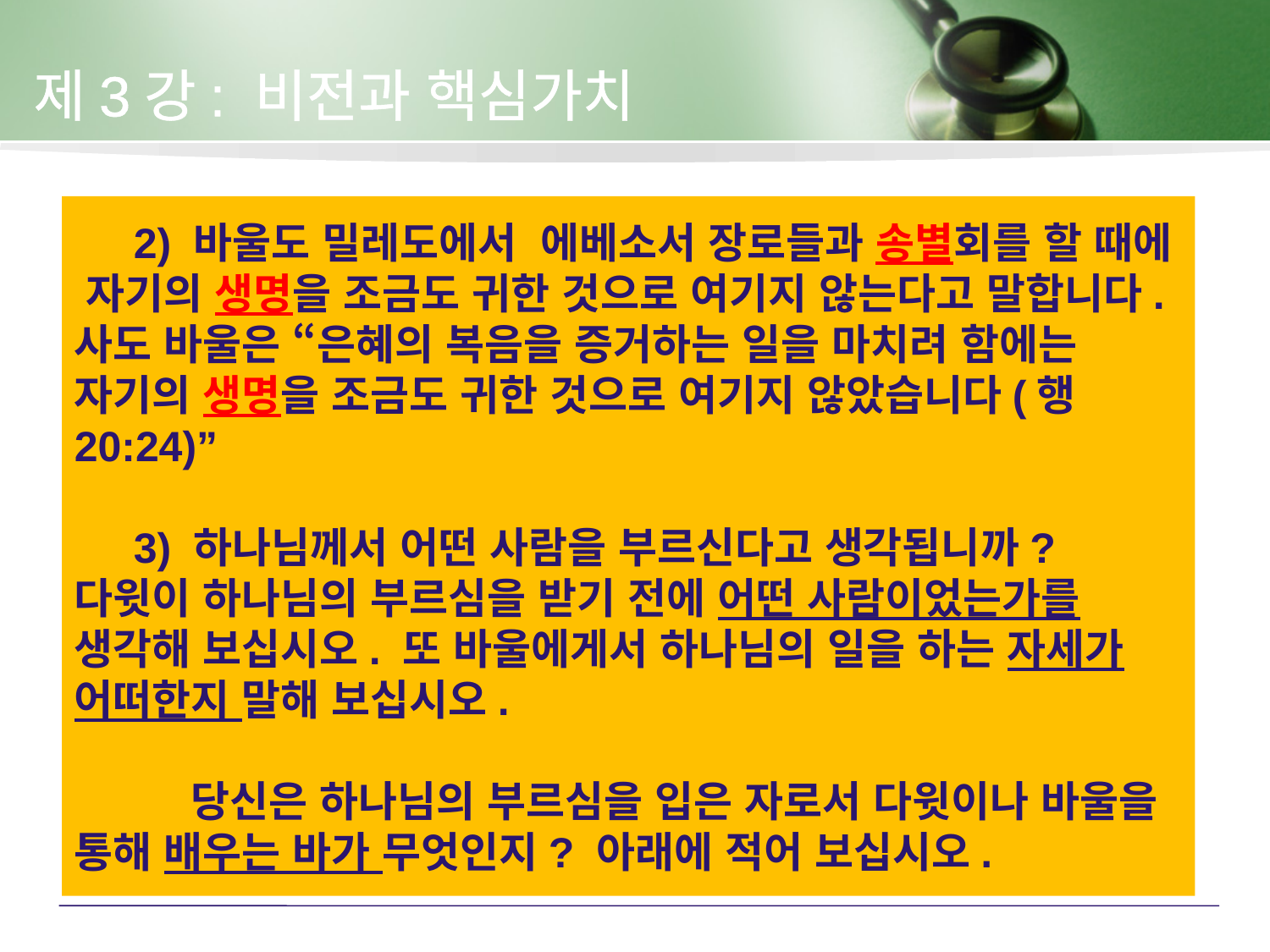

제3강: 비전과 핵심가치

     2) 바울도 밀레도에서  에베소서 장로들과 송별회를 할 때에  자기의 생명을 조금도 귀한 것으로 여기지 않는다고 말합니다. 사도 바울은 “은혜의 복음을 증거하는 일을 마치려 함에는 자기의 생명을 조금도 귀한 것으로 여기지 않았습니다(행 20:24)”

     3) 하나님께서 어떤 사람을 부르신다고 생각됩니까?
다윗이 하나님의 부르심을 받기 전에 어떤 사람이었는가를 생각해 보십시오. 또 바울에게서 하나님의 일을 하는 자세가 어떠한지 말해 보십시오.

         당신은 하나님의 부르심을 입은 자로서 다윗이나 바울을 통해 배우는 바가 무엇인지? 아래에 적어 보십시오.